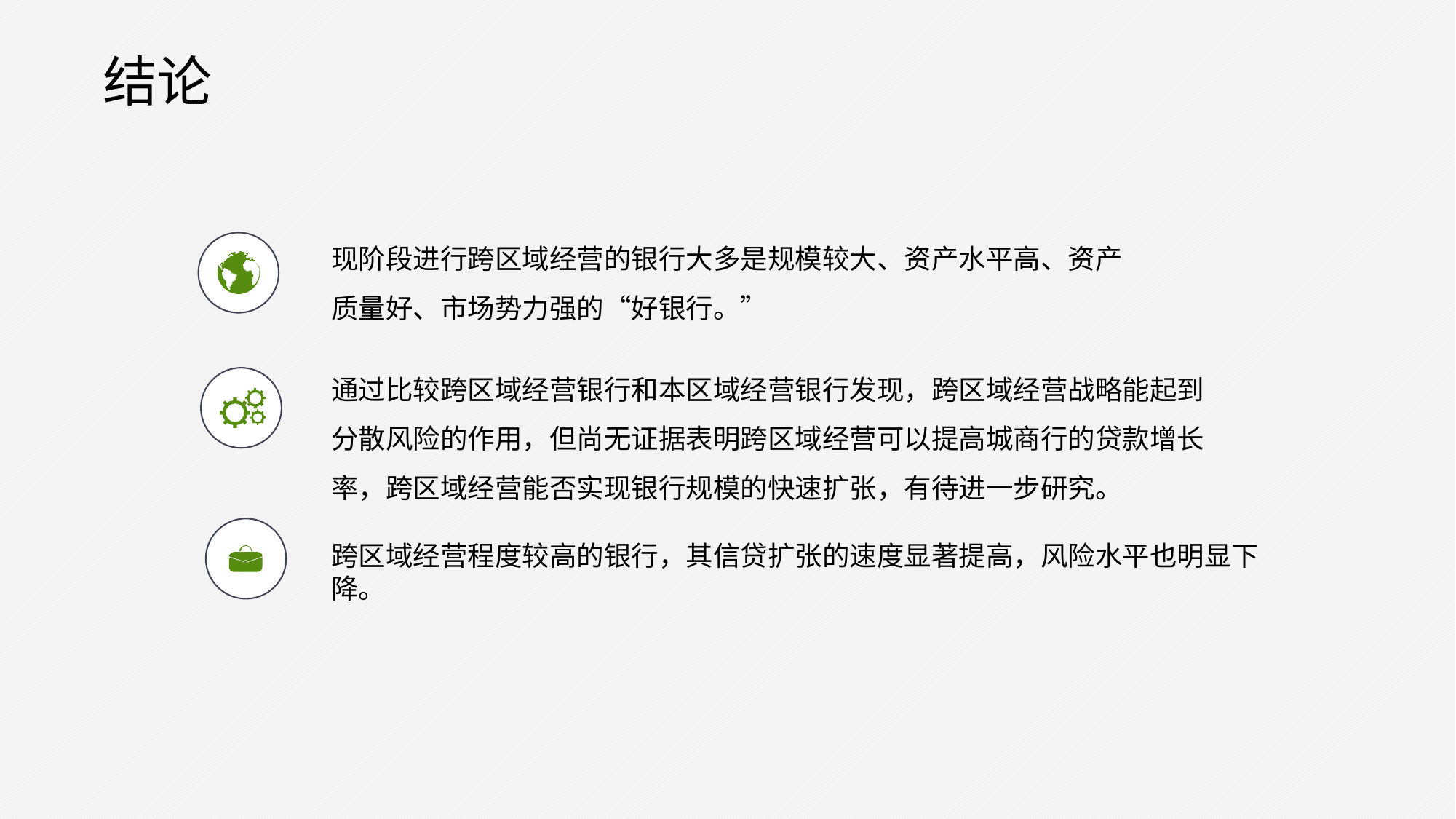

结论
现阶段进行跨区域经营的银行大多是规模较大、资产水平高、资产质量好、市场势力强的“好银行。”

通过比较跨区域经营银行和本区域经营银行发现，跨区域经营战略能起到分散风险的作用，但尚无证据表明跨区域经营可以提高城商行的贷款增长率，跨区域经营能否实现银行规模的快速扩张，有待进一步研究。

跨区域经营程度较高的银行，其信贷扩张的速度显著提高，风险水平也明显下降。